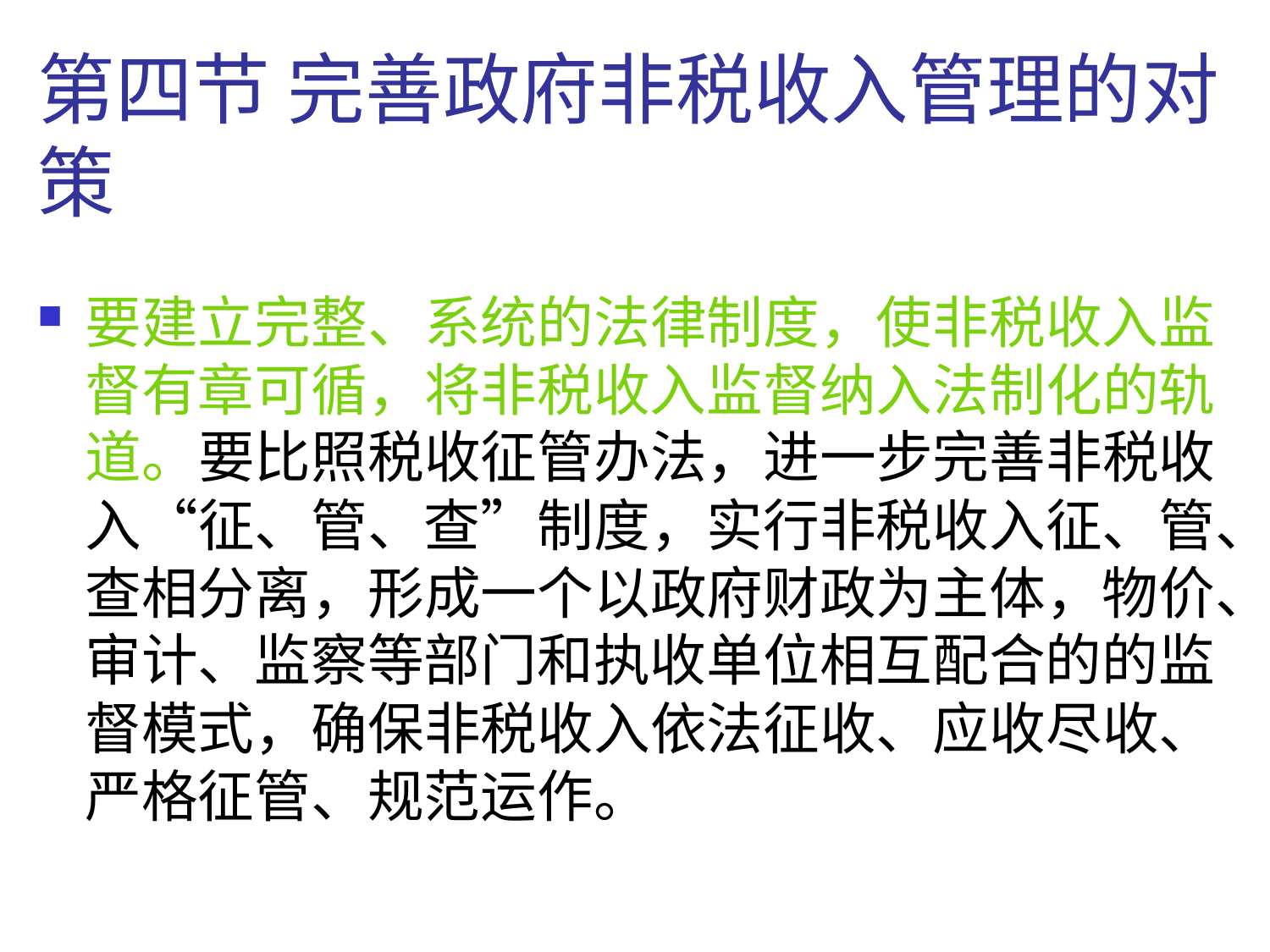

# 第四节 完善政府非税收入管理的对策
要建立完整、系统的法律制度，使非税收入监督有章可循，将非税收入监督纳入法制化的轨道。要比照税收征管办法，进一步完善非税收入“征、管、查”制度，实行非税收入征、管、查相分离，形成一个以政府财政为主体，物价、审计、监察等部门和执收单位相互配合的的监督模式，确保非税收入依法征收、应收尽收、严格征管、规范运作。